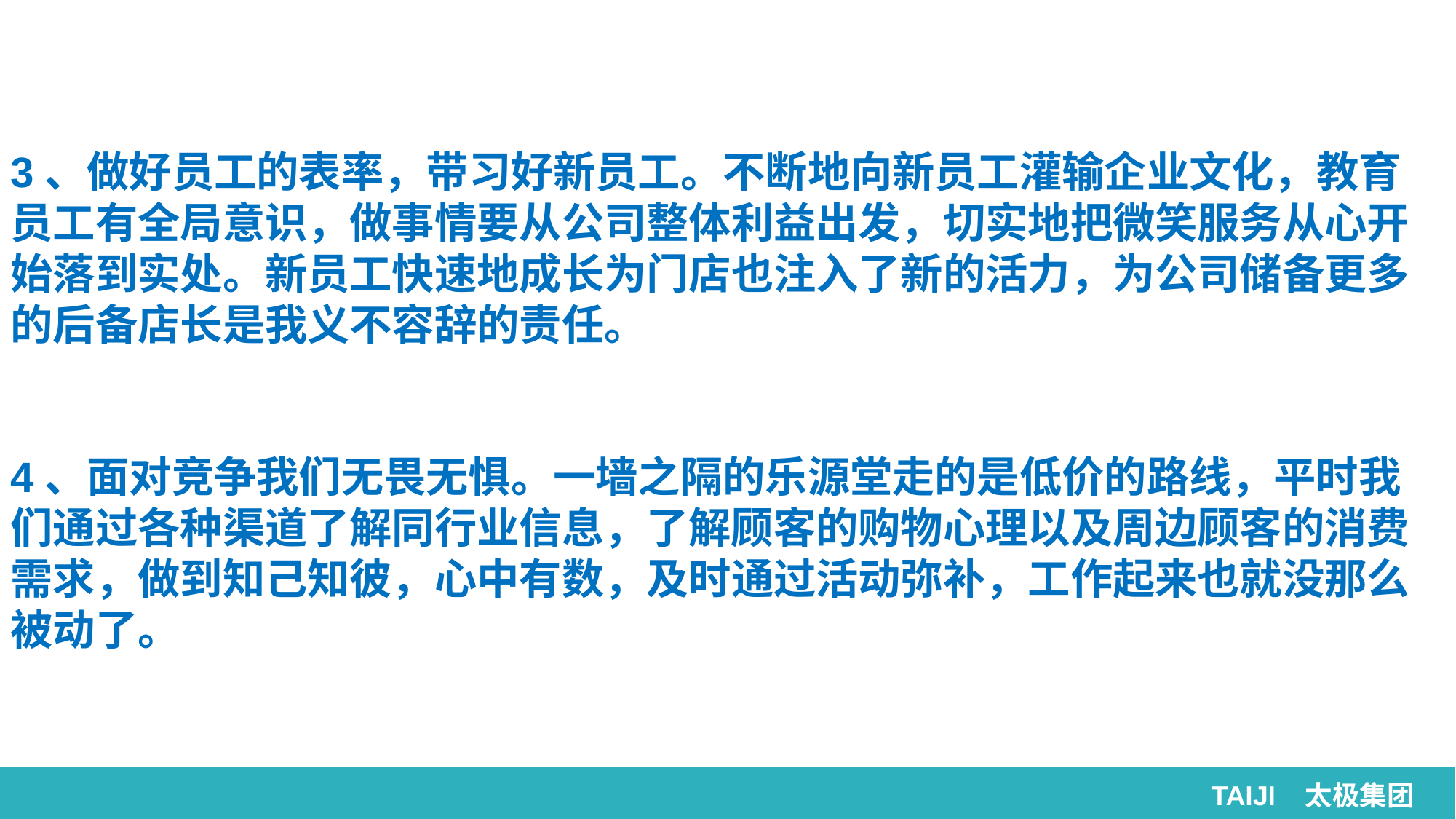

3、做好员工的表率，带习好新员工。不断地向新员工灌输企业文化，教育员工有全局意识，做事情要从公司整体利益出发，切实地把微笑服务从心开始落到实处。新员工快速地成长为门店也注入了新的活力，为公司储备更多的后备店长是我义不容辞的责任。

4、面对竞争我们无畏无惧。一墙之隔的乐源堂走的是低价的路线，平时我们通过各种渠道了解同行业信息，了解顾客的购物心理以及周边顾客的消费需求，做到知己知彼，心中有数，及时通过活动弥补，工作起来也就没那么被动了。

TAIJI   TAIJI   团

TAIJI   太极集团
TAIJI   太极集团